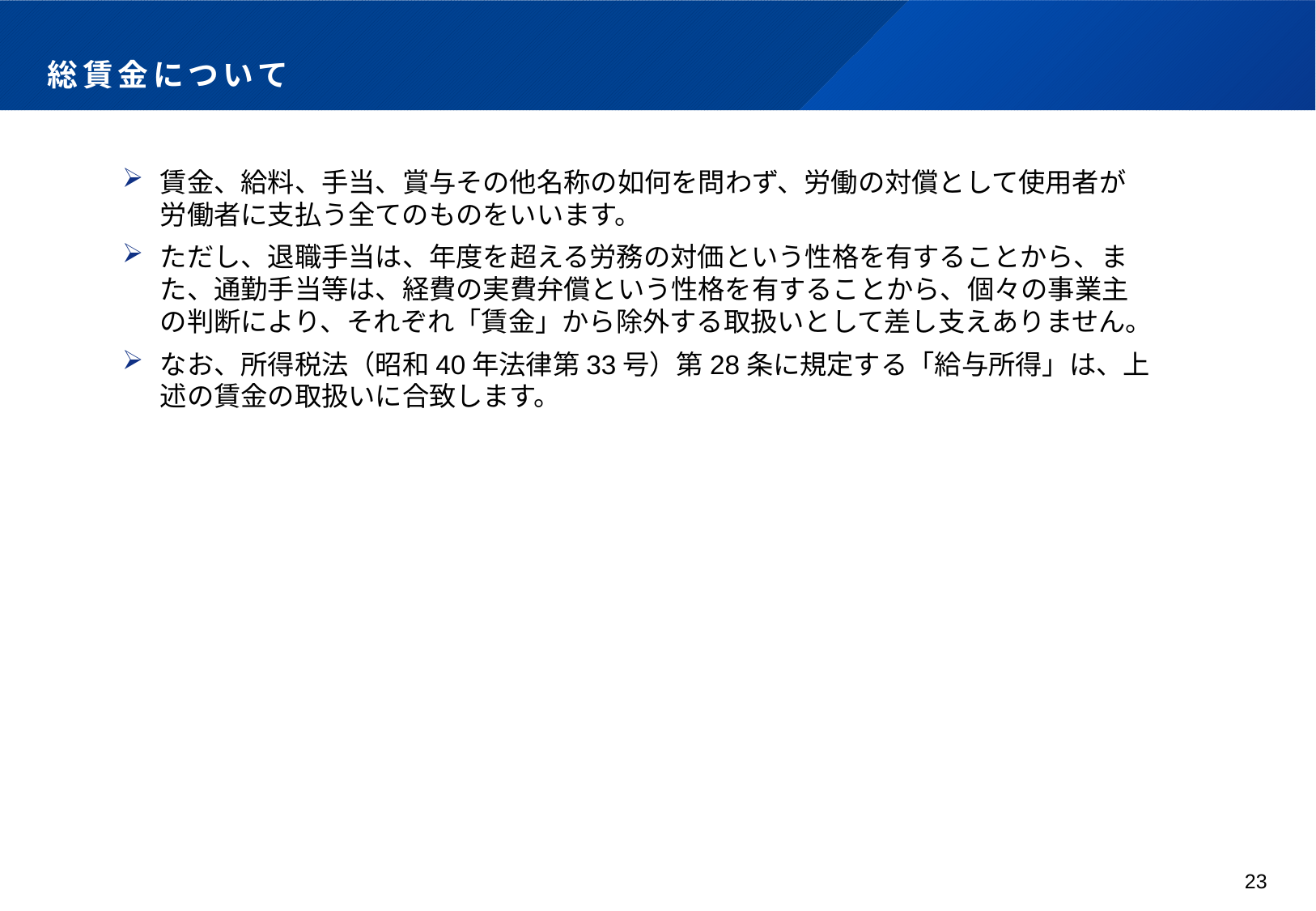

# 総賃金について
賃金、給料、手当、賞与その他名称の如何を問わず、労働の対償として使用者が労働者に支払う全てのものをいいます。
ただし、退職手当は、年度を超える労務の対価という性格を有することから、また、通勤手当等は、経費の実費弁償という性格を有することから、個々の事業主の判断により、それぞれ「賃金」から除外する取扱いとして差し支えありません。
なお、所得税法（昭和40年法律第33号）第28条に規定する「給与所得」は、上述の賃金の取扱いに合致します。
23